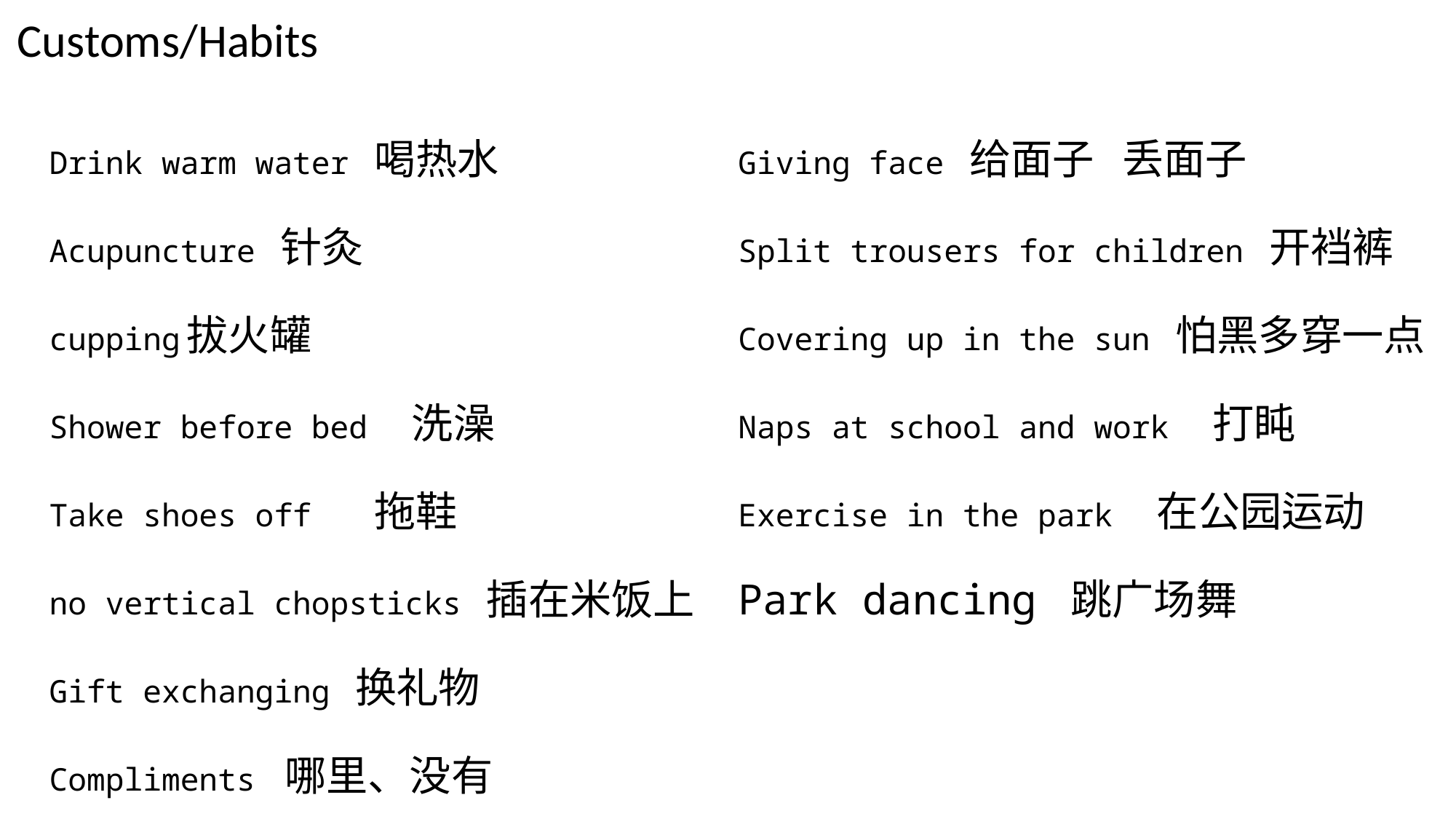

# Customs/Habits
Drink warm water 喝热水
Acupuncture 针灸
cupping拔火罐
Shower before bed  洗澡
Take shoes off   拖鞋
no vertical chopsticks 插在米饭上
Gift exchanging 换礼物
Compliments 哪里、没有
Giving face 给面子   丢面子
Split trousers for children 开裆裤
Covering up in the sun 怕黑多穿一点
Naps at school and work  打盹
Exercise in the park  在公园运动
Park dancing 跳广场舞